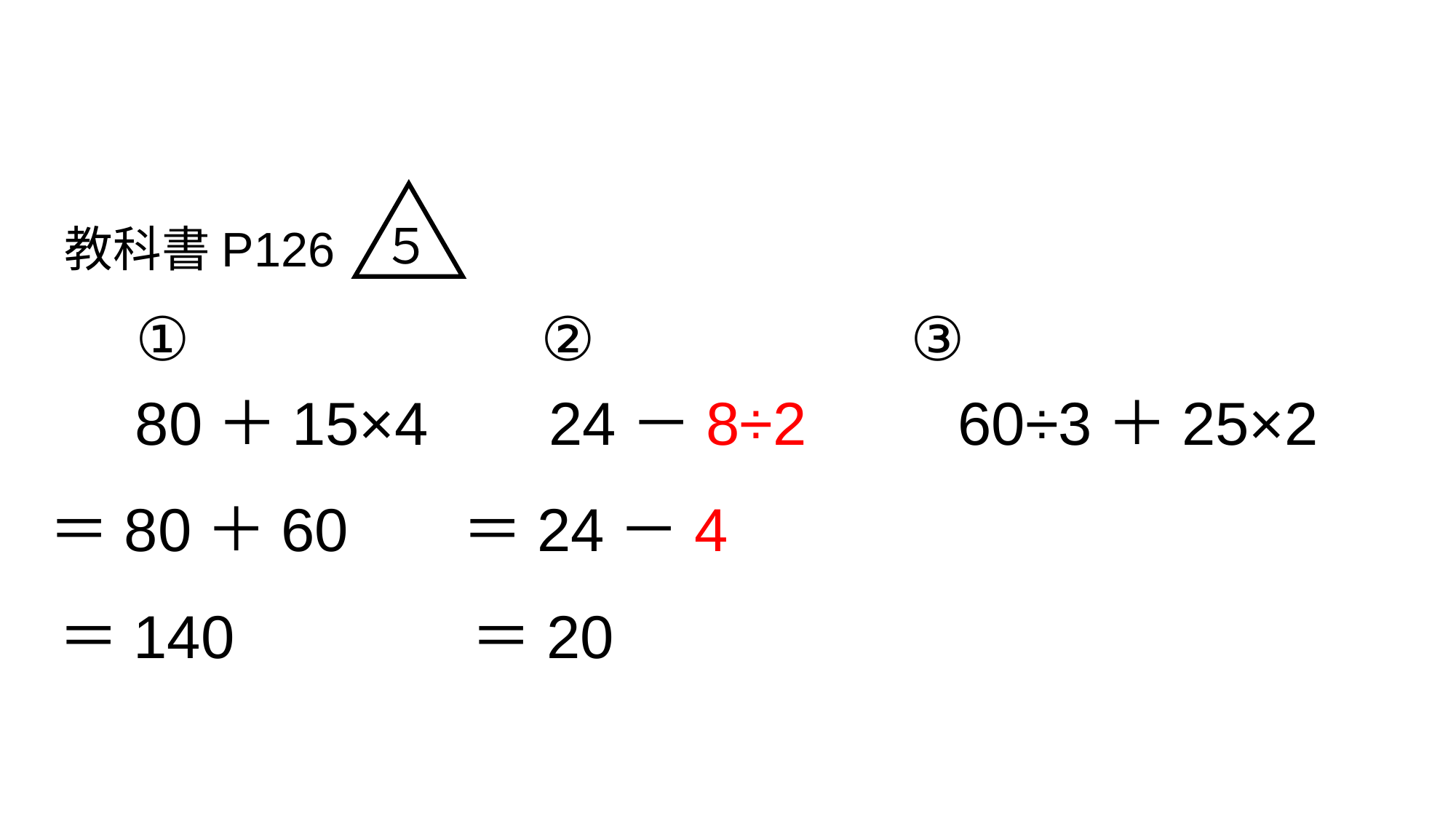

５
教科書P126
①
②
③
80＋15×4
24－8÷2
60÷3＋25×2
＝80＋60
＝24－4
＝140
＝20